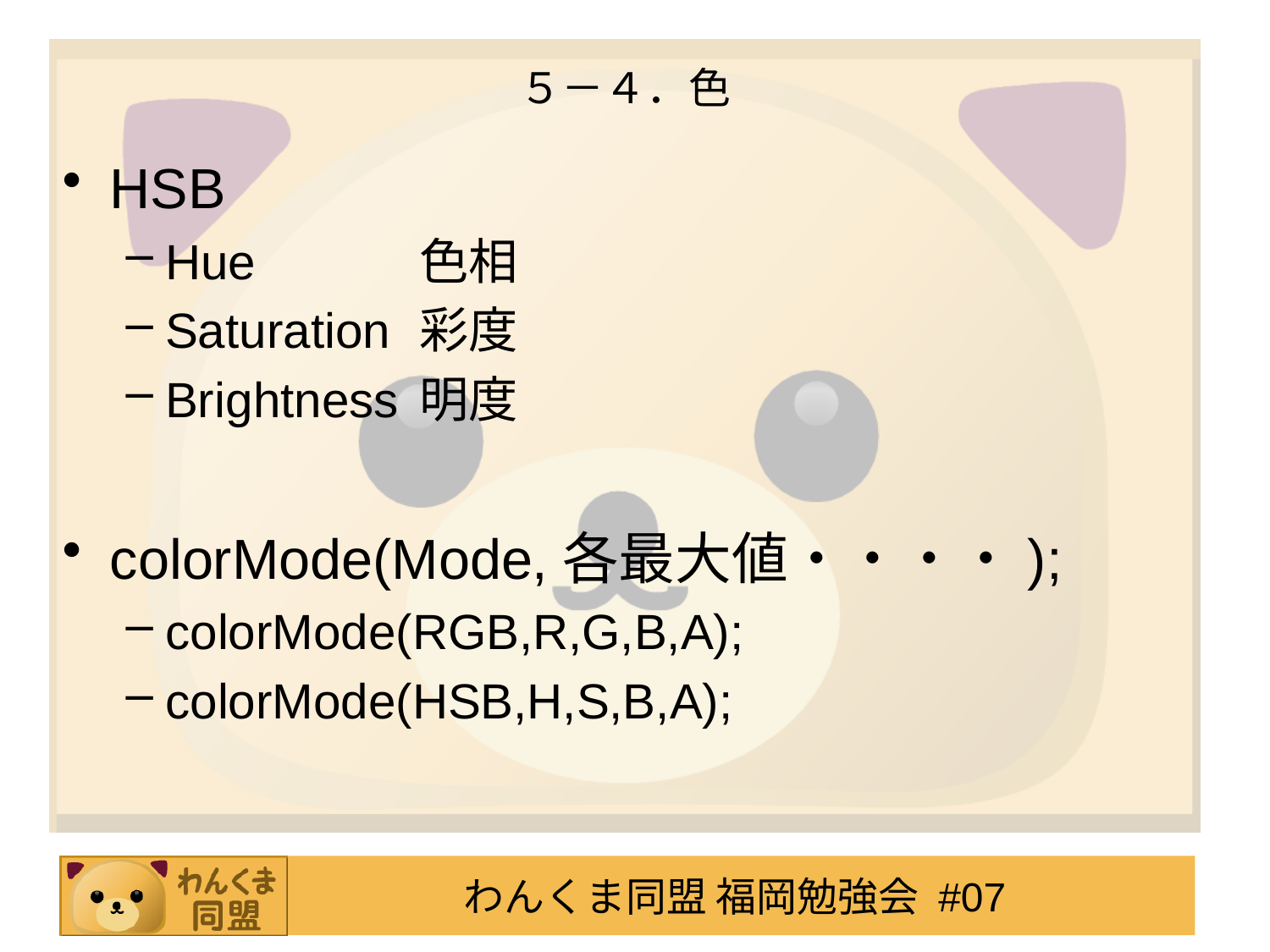

# ５－４．色
HSB
Hue		色相
Saturation	彩度
Brightness	明度

colorMode(Mode,各最大値・・・・);
colorMode(RGB,R,G,B,A);
colorMode(HSB,H,S,B,A);